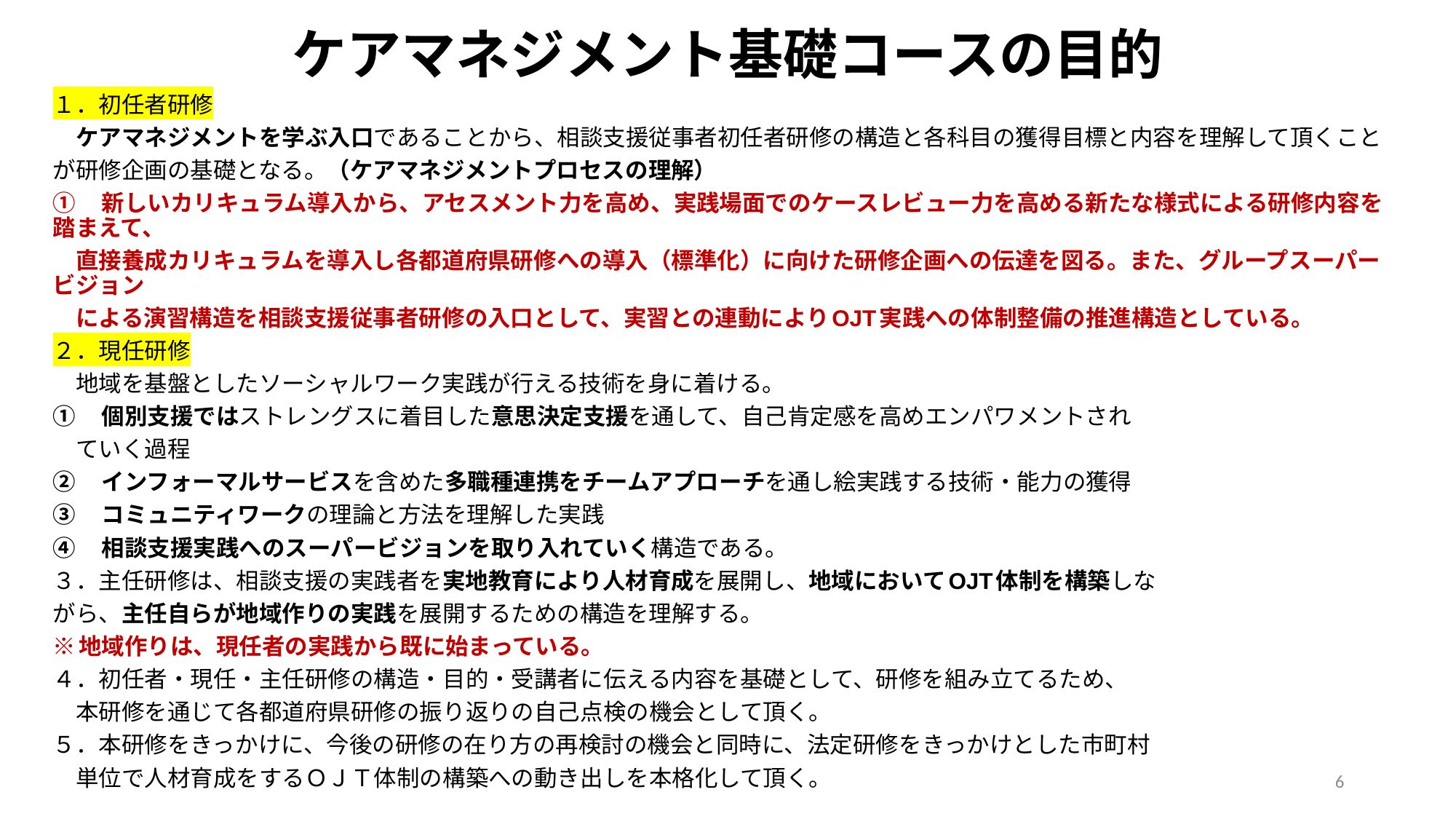

# ケアマネジメント基礎コースの目的
１．初任者研修
　ケアマネジメントを学ぶ入口であることから、相談支援従事者初任者研修の構造と各科目の獲得目標と内容を理解して頂くこと
が研修企画の基礎となる。（ケアマネジメントプロセスの理解）
①　新しいカリキュラム導入から、アセスメント力を高め、実践場面でのケースレビュー力を高める新たな様式による研修内容を踏まえて、
　直接養成カリキュラムを導入し各都道府県研修への導入（標準化）に向けた研修企画への伝達を図る。また、グループスーパービジョン
　による演習構造を相談支援従事者研修の入口として、実習との連動によりOJT実践への体制整備の推進構造としている。
２．現任研修
　地域を基盤としたソーシャルワーク実践が行える技術を身に着ける。
①　個別支援ではストレングスに着目した意思決定支援を通して、自己肯定感を高めエンパワメントされ
　ていく過程
②　インフォーマルサービスを含めた多職種連携をチームアプローチを通し絵実践する技術・能力の獲得
③　コミュニティワークの理論と方法を理解した実践
④　相談支援実践へのスーパービジョンを取り入れていく構造である。
３．主任研修は、相談支援の実践者を実地教育により人材育成を展開し、地域においてOJT体制を構築しな
がら、主任自らが地域作りの実践を展開するための構造を理解する。
※地域作りは、現任者の実践から既に始まっている。
４．初任者・現任・主任研修の構造・目的・受講者に伝える内容を基礎として、研修を組み立てるため、
　本研修を通じて各都道府県研修の振り返りの自己点検の機会として頂く。
５．本研修をきっかけに、今後の研修の在り方の再検討の機会と同時に、法定研修をきっかけとした市町村
　単位で人材育成をするＯＪＴ体制の構築への動き出しを本格化して頂く。
6